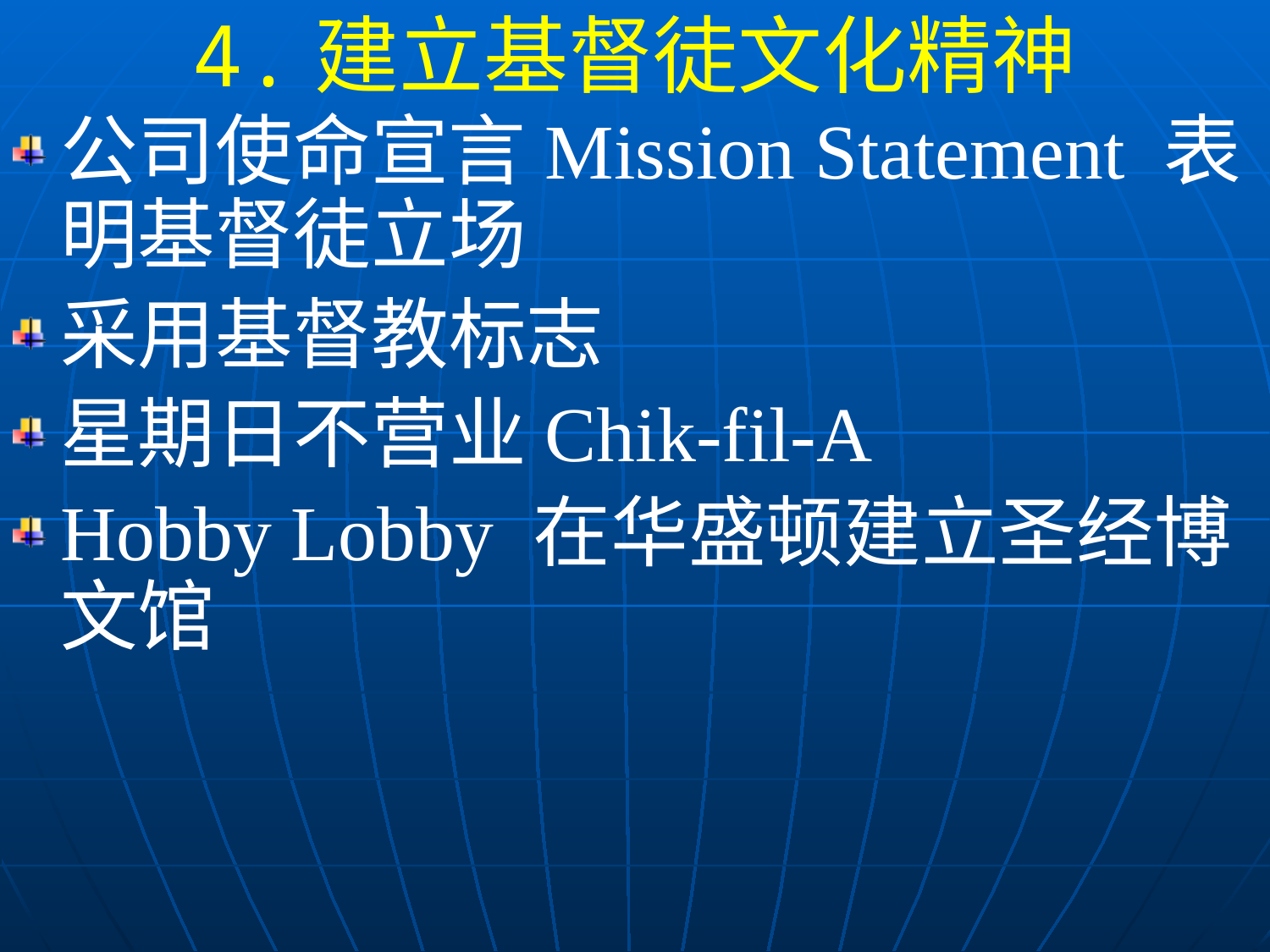

4.建立基督徒文化精神
公司使命宣言Mission Statement 表明基督徒立场
采用基督教标志
星期日不营业Chik-fil-A
Hobby Lobby 在华盛顿建立圣经博文馆